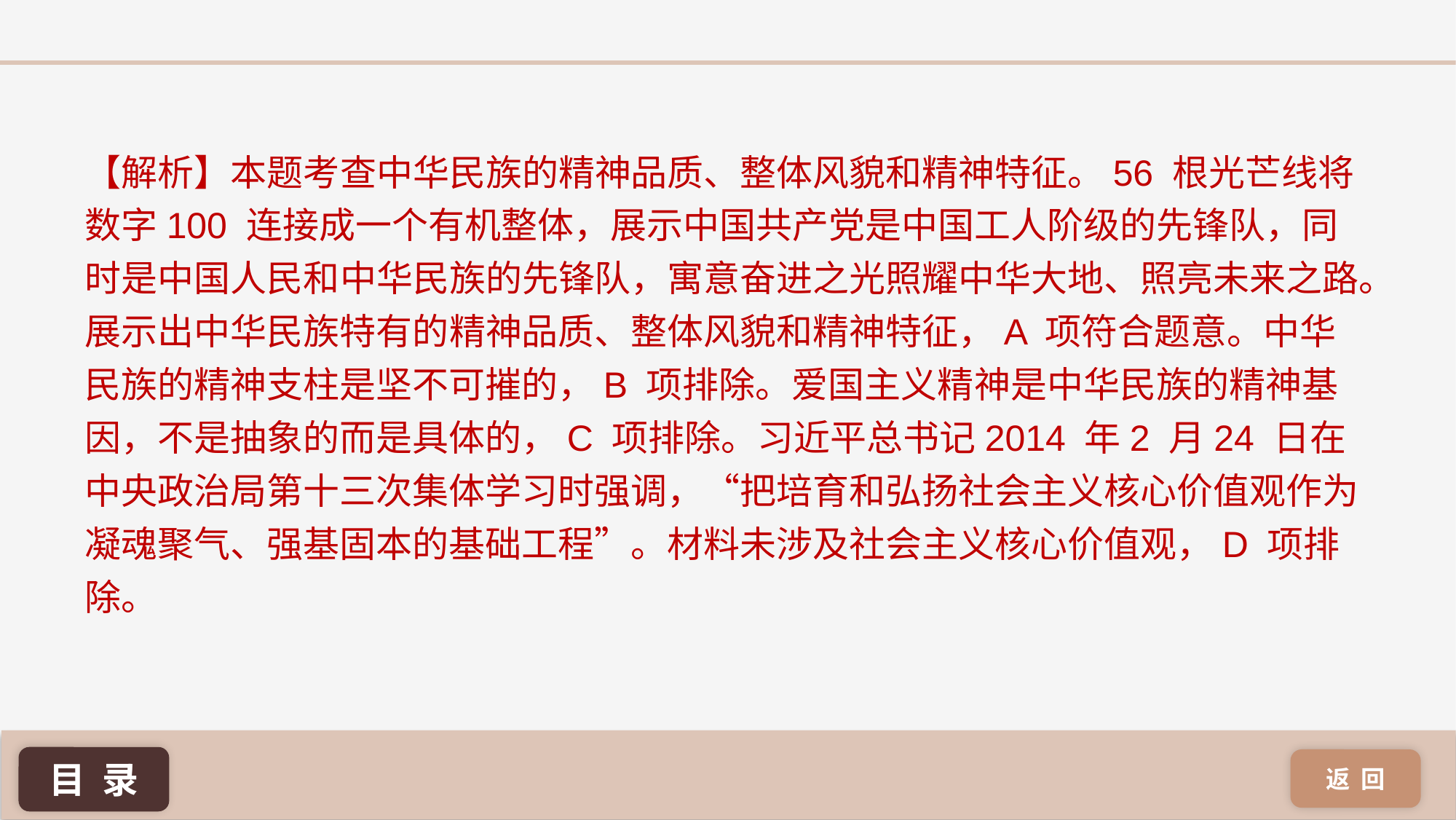

【解析】本题考查中华民族的精神品质、整体风貌和精神特征。56 根光芒线将数字100 连接成一个有机整体，展示中国共产党是中国工人阶级的先锋队，同时是中国人民和中华民族的先锋队，寓意奋进之光照耀中华大地、照亮未来之路。展示出中华民族特有的精神品质、整体风貌和精神特征，A 项符合题意。中华民族的精神支柱是坚不可摧的，B 项排除。爱国主义精神是中华民族的精神基因，不是抽象的而是具体的，C 项排除。习近平总书记2014 年2 月24 日在中央政治局第十三次集体学习时强调，“把培育和弘扬社会主义核心价值观作为凝魂聚气、强基固本的基础工程”。材料未涉及社会主义核心价值观，D 项排除。
返  回